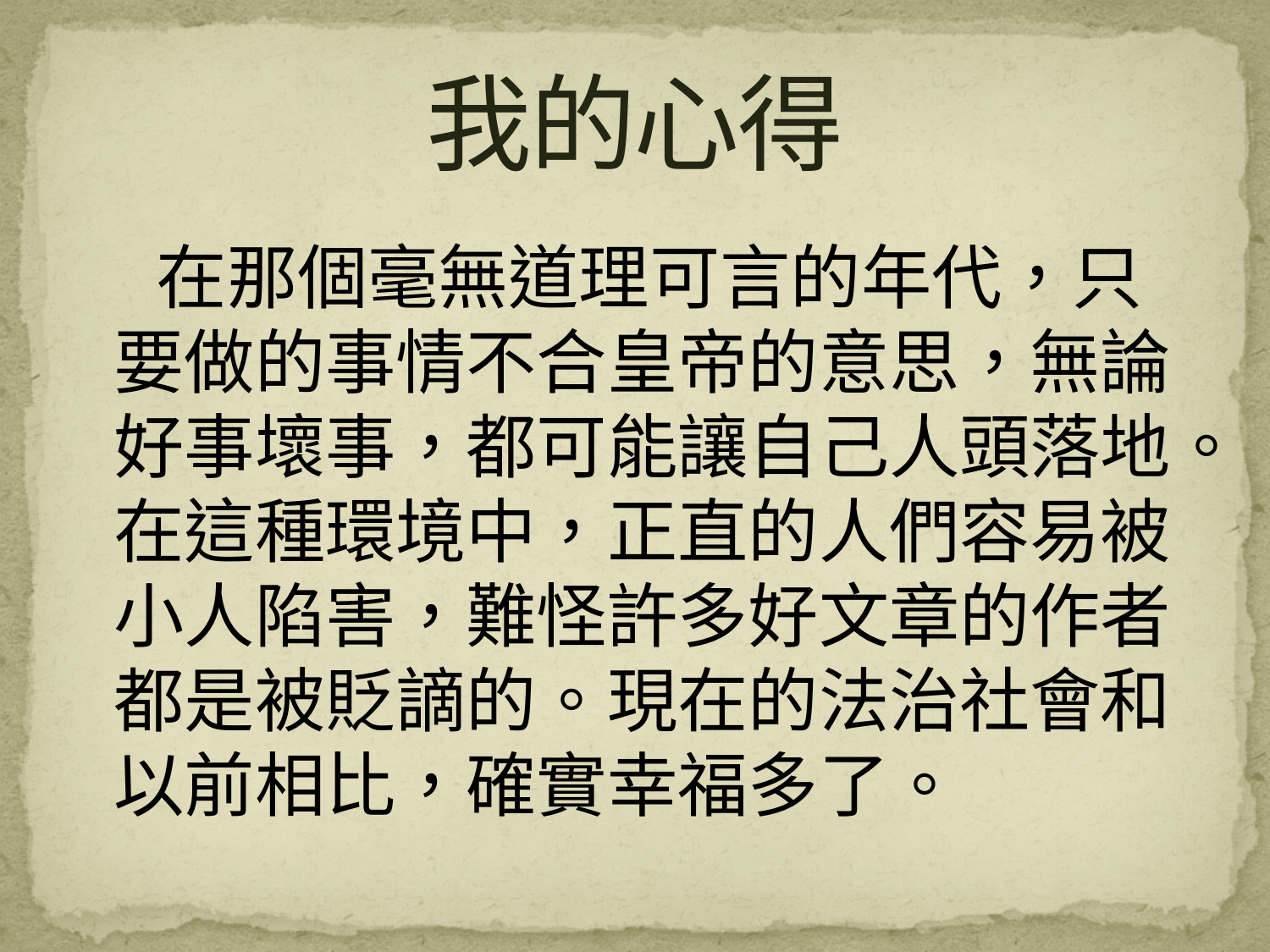

# 我的心得
    在那個毫無道理可言的年代，只要做的事情不合皇帝的意思，無論好事壞事，都可能讓自己人頭落地。在這種環境中，正直的人們容易被小人陷害，難怪許多好文章的作者都是被貶謫的。現在的法治社會和以前相比，確實幸福多了。